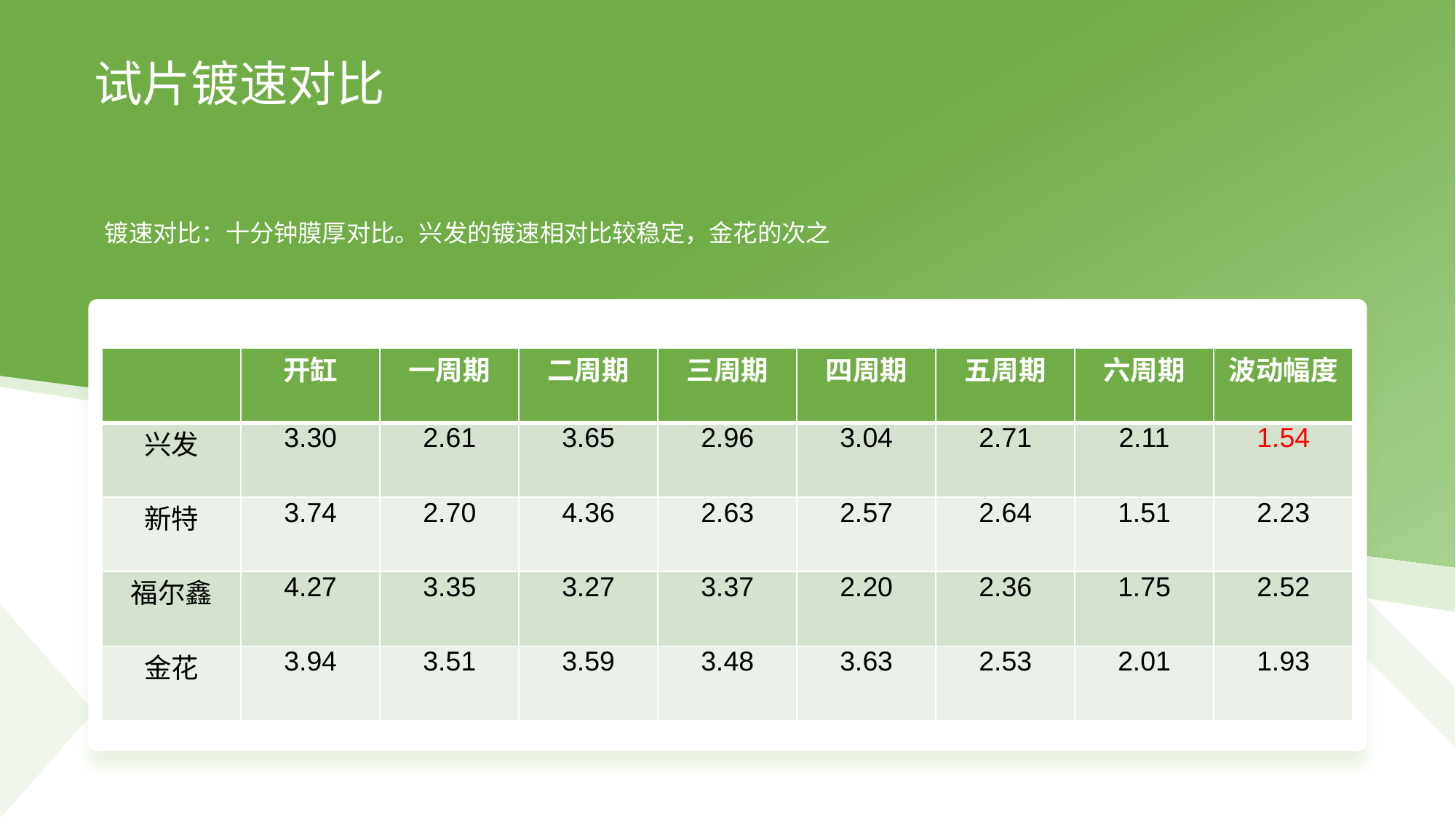

# 试片镀速对比

镀速对比：十分钟膜厚对比。兴发的镀速相对比较稳定，金花的次之

|  | 开缸 | 一周期 | 二周期 | 三周期 | 四周期 | 五周期 | 六周期 | 波动幅度 |
| --- | --- | --- | --- | --- | --- | --- | --- | --- |
| 兴发 | 3.30 | 2.61 | 3.65 | 2.96 | 3.04 | 2.71 | 2.11 | 1.54 |
| 新特 | 3.74 | 2.70 | 4.36 | 2.63 | 2.57 | 2.64 | 1.51 | 2.23 |
| 福尔鑫 | 4.27 | 3.35 | 3.27 | 3.37 | 2.20 | 2.36 | 1.75 | 2.52 |
| 金花 | 3.94 | 3.51 | 3.59 | 3.48 | 3.63 | 2.53 | 2.01 | 1.93 |